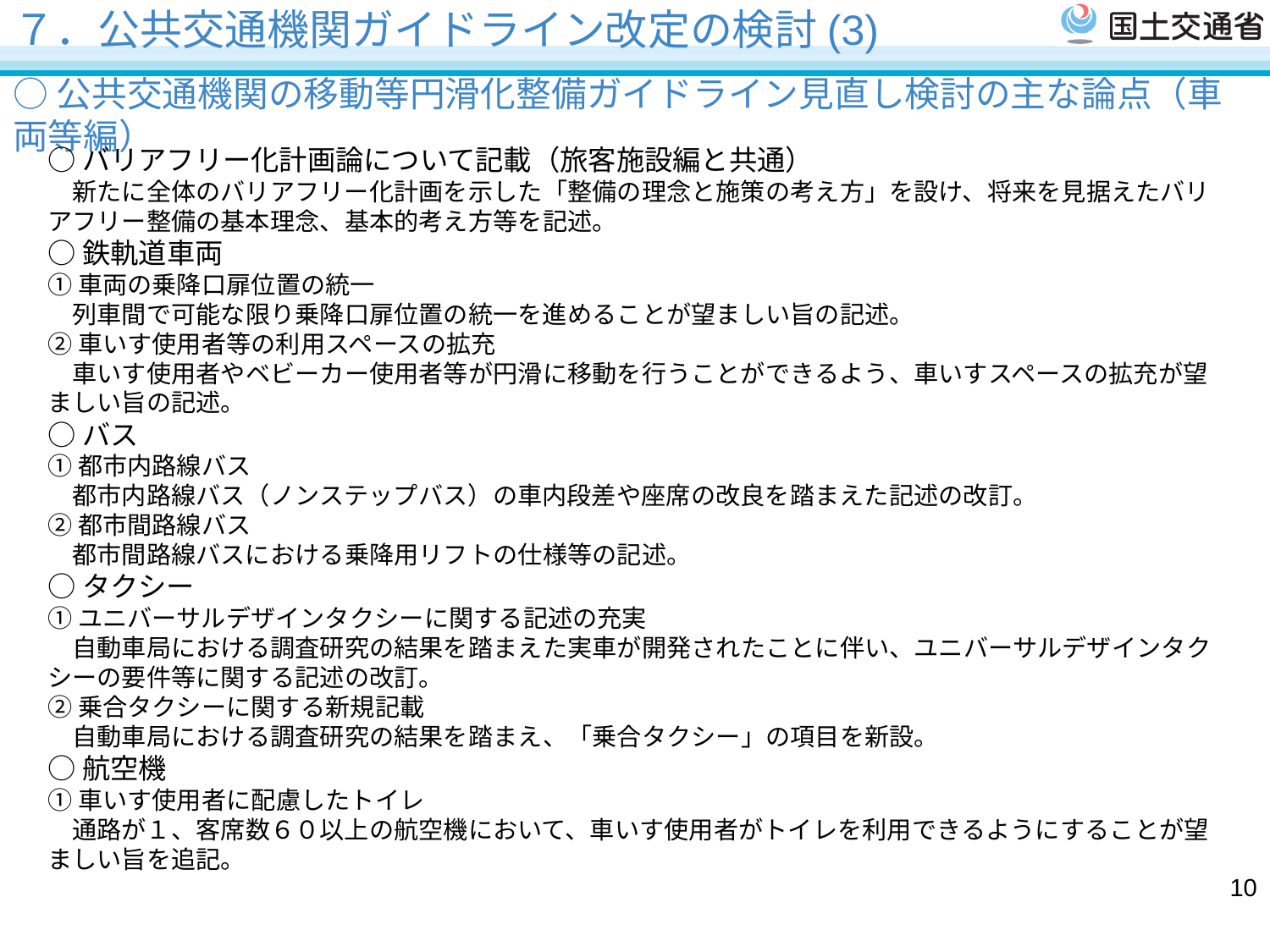

７．公共交通機関ガイドライン改定の検討(3)
# ○公共交通機関の移動等円滑化整備ガイドライン見直し検討の主な論点（車両等編）
○バリアフリー化計画論について記載（旅客施設編と共通）
　新たに全体のバリアフリー化計画を示した「整備の理念と施策の考え方」を設け、将来を見据えたバリアフリー整備の基本理念、基本的考え方等を記述。
○鉄軌道車両
①車両の乗降口扉位置の統一
　列車間で可能な限り乗降口扉位置の統一を進めることが望ましい旨の記述。
②車いす使用者等の利用スペースの拡充
　車いす使用者やベビーカー使用者等が円滑に移動を行うことができるよう、車いすスペースの拡充が望ましい旨の記述。
○バス
①都市内路線バス
　都市内路線バス（ノンステップバス）の車内段差や座席の改良を踏まえた記述の改訂。
②都市間路線バス
　都市間路線バスにおける乗降用リフトの仕様等の記述。
○タクシー
①ユニバーサルデザインタクシーに関する記述の充実
　自動車局における調査研究の結果を踏まえた実車が開発されたことに伴い、ユニバーサルデザインタクシーの要件等に関する記述の改訂。
②乗合タクシーに関する新規記載
　自動車局における調査研究の結果を踏まえ、「乗合タクシー」の項目を新設。
○航空機
①車いす使用者に配慮したトイレ
　通路が１、客席数６０以上の航空機において、車いす使用者がトイレを利用できるようにすることが望ましい旨を追記。
10